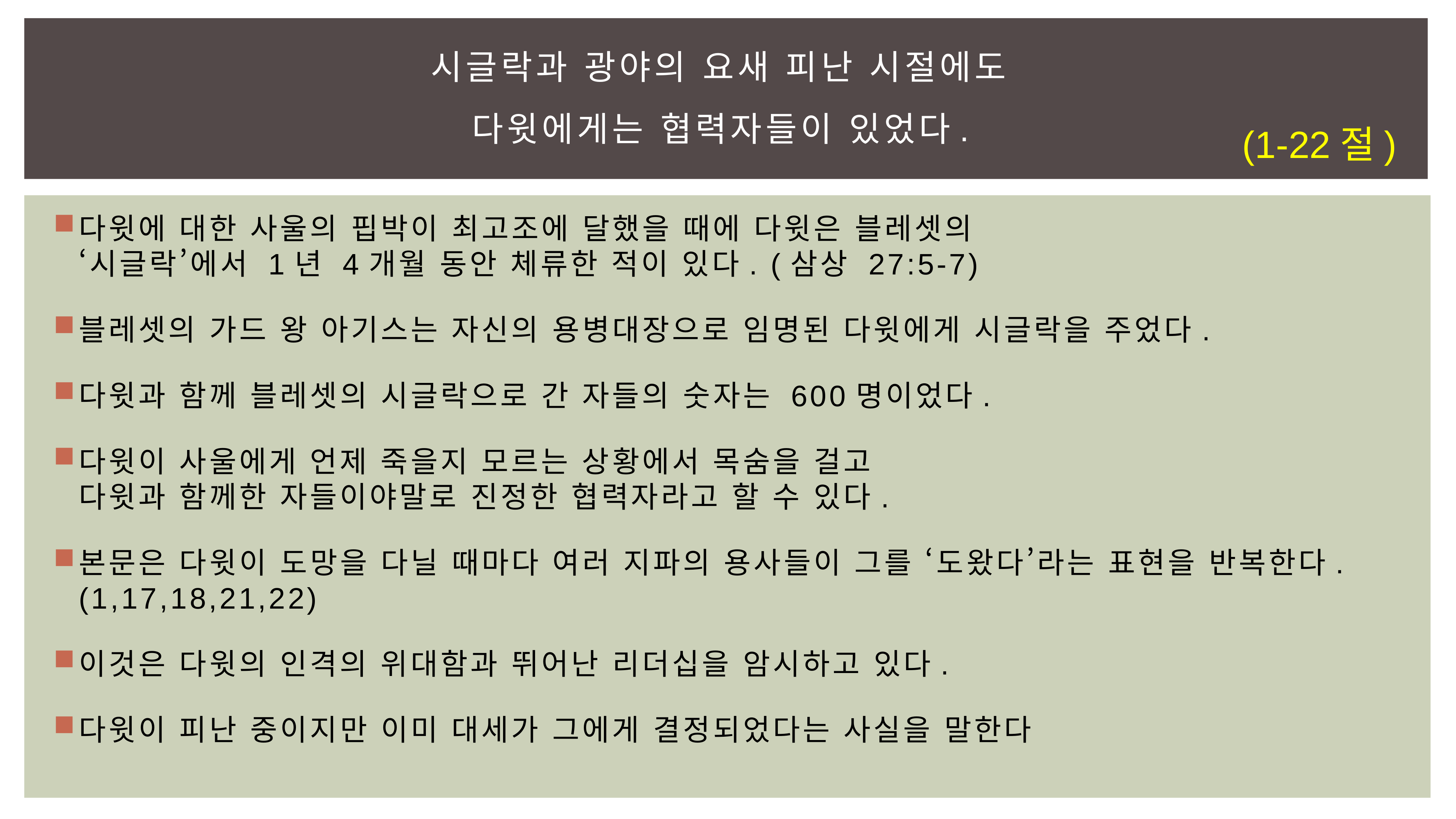

# 시글락과 광야의 요새 피난 시절에도 다윗에게는 협력자들이 있었다.
(1-22절)

다윗에 대한 사울의 핍박이 최고조에 달했을 때에 다윗은 블레셋의
‘시글락’에서 1년 4개월 동안 체류한 적이 있다. (삼상 27:5-7)
블레셋의 가드 왕 아기스는 자신의 용병대장으로 임명된 다윗에게 시글락을 주었다.
다윗과 함께 블레셋의 시글락으로 간 자들의 숫자는 600명이었다.
다윗이 사울에게 언제 죽을지 모르는 상황에서 목숨을 걸고
다윗과 함께한 자들이야말로 진정한 협력자라고 할 수 있다.
본문은 다윗이 도망을 다닐 때마다 여러 지파의 용사들이 그를 ‘도왔다’라는 표현을 반복한다. (1,17,18,21,22)
이것은 다윗의 인격의 위대함과 뛰어난 리더십을 암시하고 있다.
다윗이 피난 중이지만 이미 대세가 그에게 결정되었다는 사실을 말한다